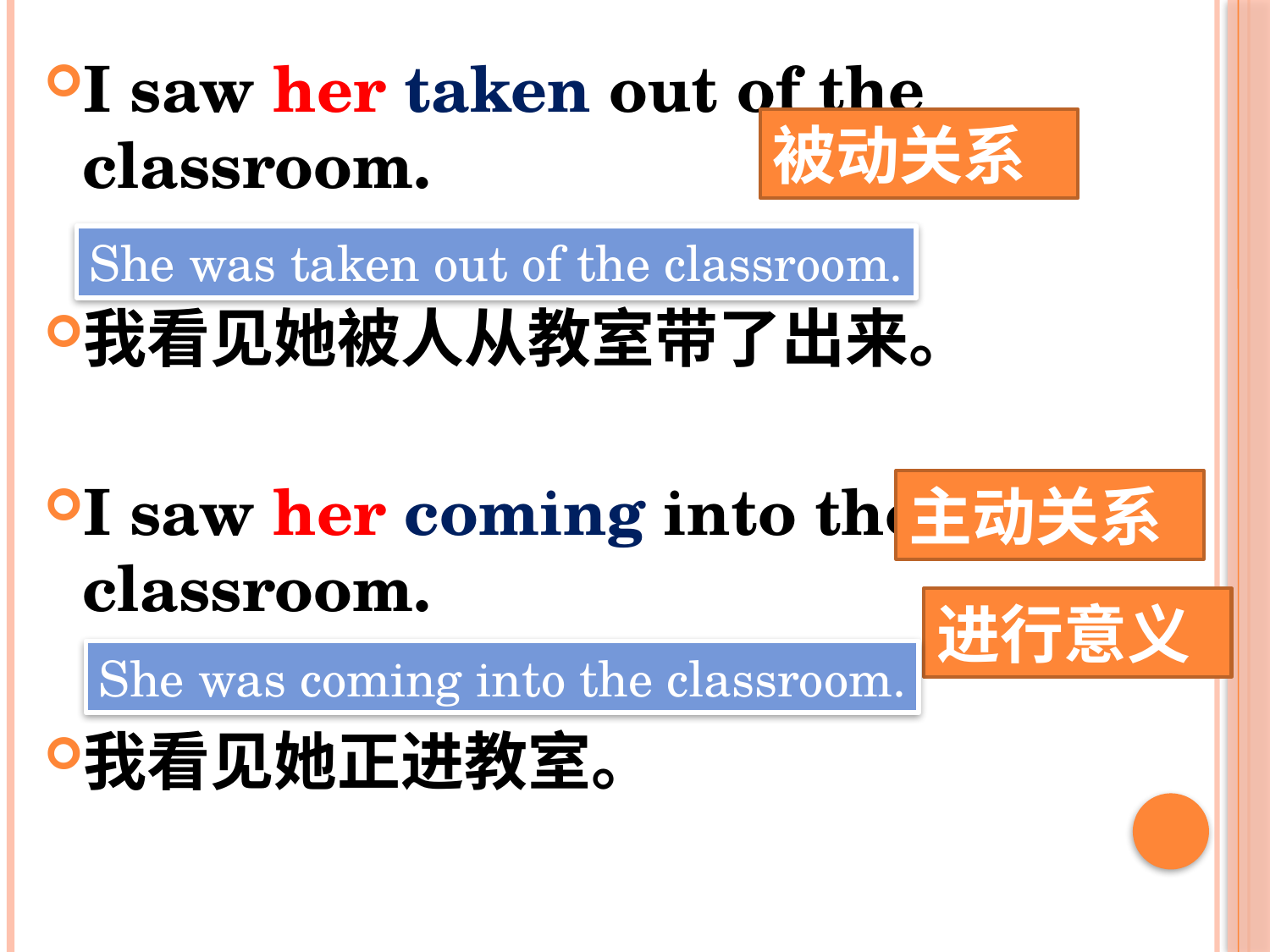

I saw her taken out of the classroom.

我看见她被人从教室带了出来。

I saw her coming into the classroom.

我看见她正进教室。
被动关系
She was taken out of the classroom.
主动关系
进行意义
She was coming into the classroom.